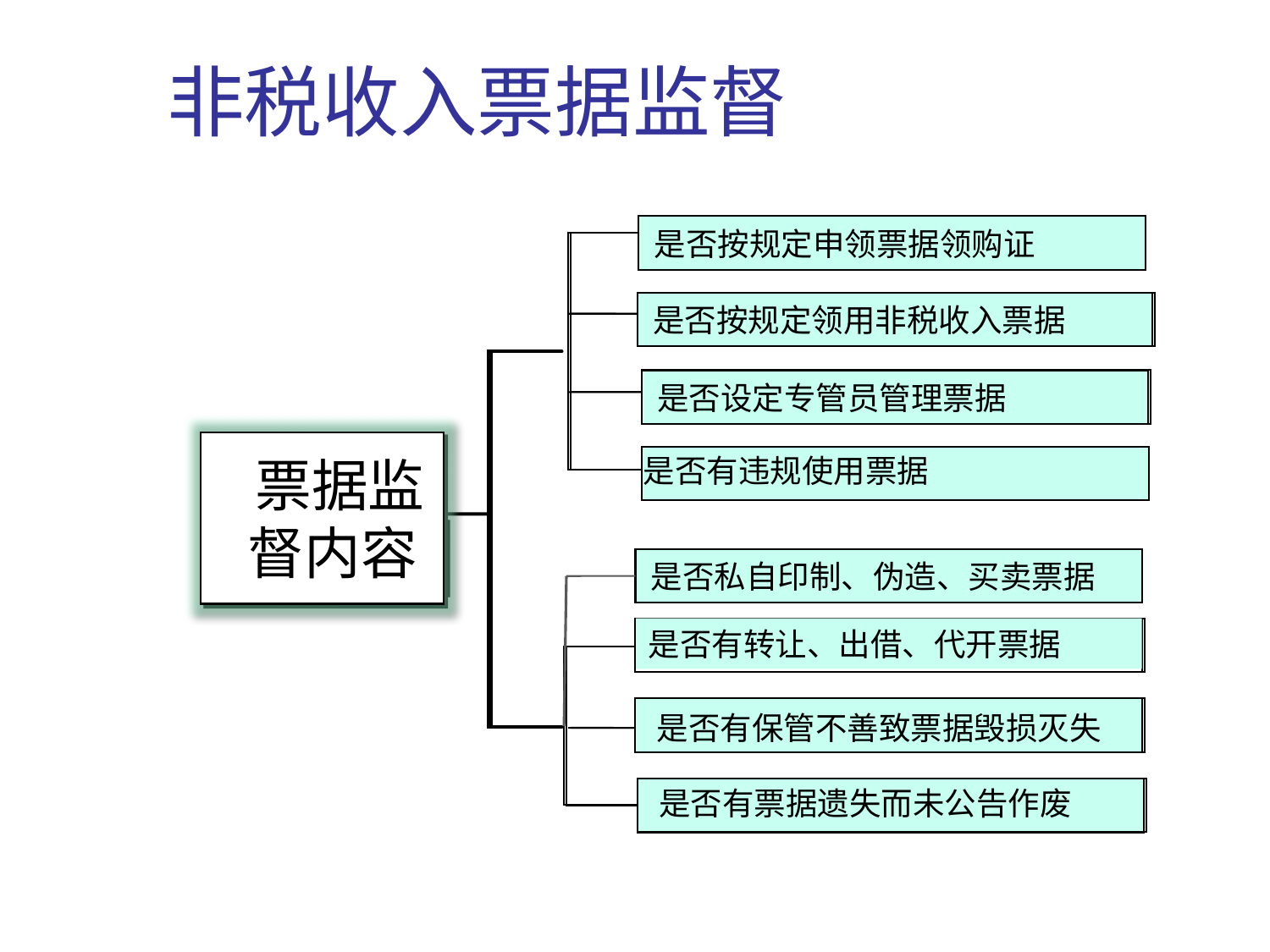

# 非税收入票据监督

是否按规定申领票据领购证

是否按规定领用非税收入票据

是否设定专管员管理票据

  票据监督内容

是否擅自超时限征收

是否擅自减佂、缓征、免征

项目监督内容
Text

Text

Text
是否有违规使用票据
是否私自印制、伪造、买卖票据
是否有转让、出借、代开票据
是否有保管不善致票据毁损灭失
是否有票据遗失而未公告作废